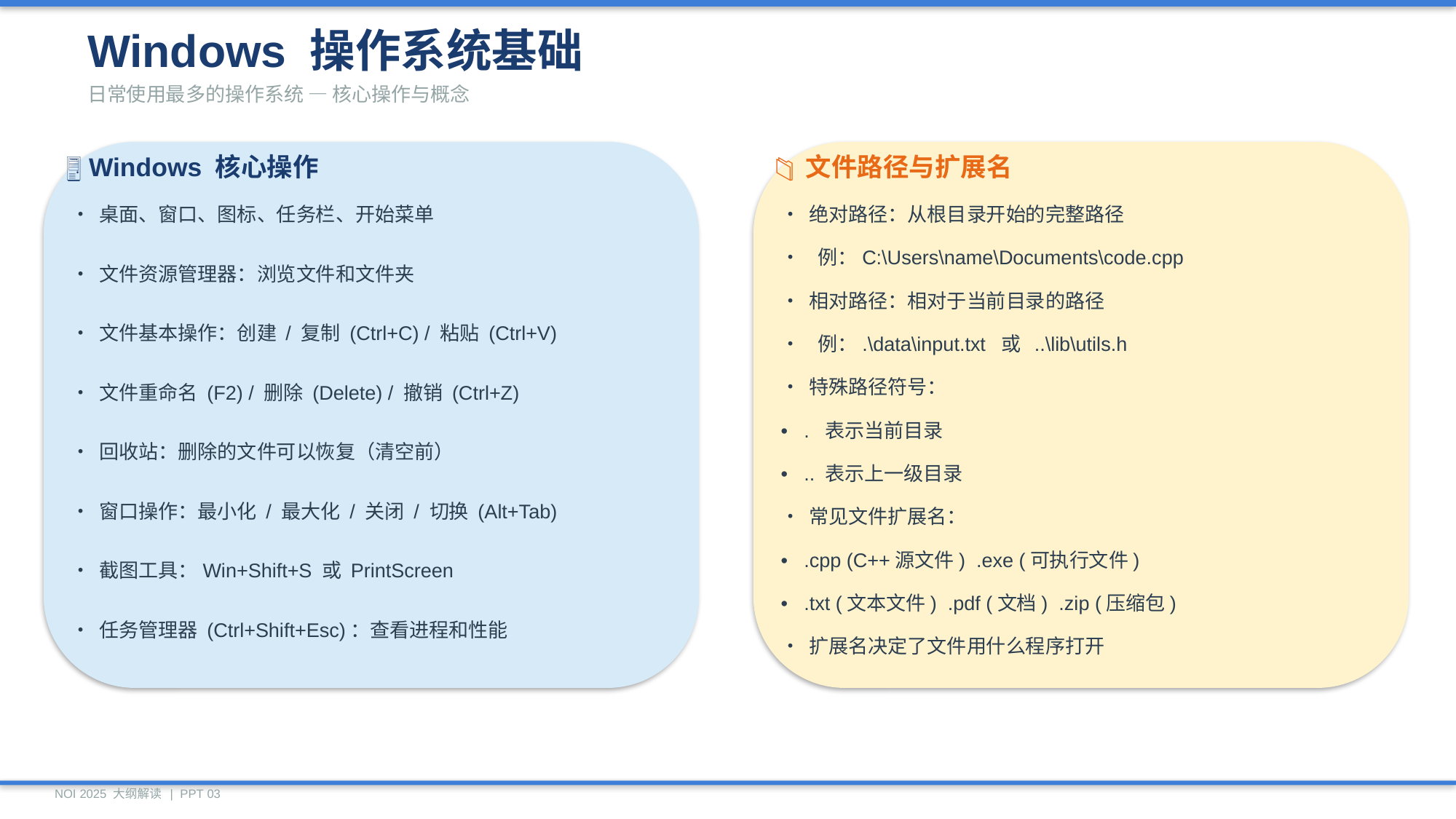

Windows 操作系统基础
日常使用最多的操作系统 — 核心操作与概念

🖥️ Windows 核心操作
📁 文件路径与扩展名
• 桌面、窗口、图标、任务栏、开始菜单
• 绝对路径：从根目录开始的完整路径
•   例：C:\Users\name\Documents\code.cpp
• 文件资源管理器：浏览文件和文件夹
• 相对路径：相对于当前目录的路径
• 文件基本操作：创建 / 复制 (Ctrl+C) / 粘贴 (Ctrl+V)
•   例：.\data\input.txt  或  ..\lib\utils.h
• 特殊路径符号：
• 文件重命名 (F2) / 删除 (Delete) / 撤销 (Ctrl+Z)
•   .  表示当前目录
• 回收站：删除的文件可以恢复（清空前）
•   .. 表示上一级目录
• 窗口操作：最小化 / 最大化 / 关闭 / 切换 (Alt+Tab)
• 常见文件扩展名：
•   .cpp (C++源文件)  .exe (可执行文件)
• 截图工具：Win+Shift+S 或 PrintScreen
•   .txt (文本文件)  .pdf (文档)  .zip (压缩包)
• 任务管理器 (Ctrl+Shift+Esc)：查看进程和性能
• 扩展名决定了文件用什么程序打开

NOI 2025 大纲解读  |  PPT 03